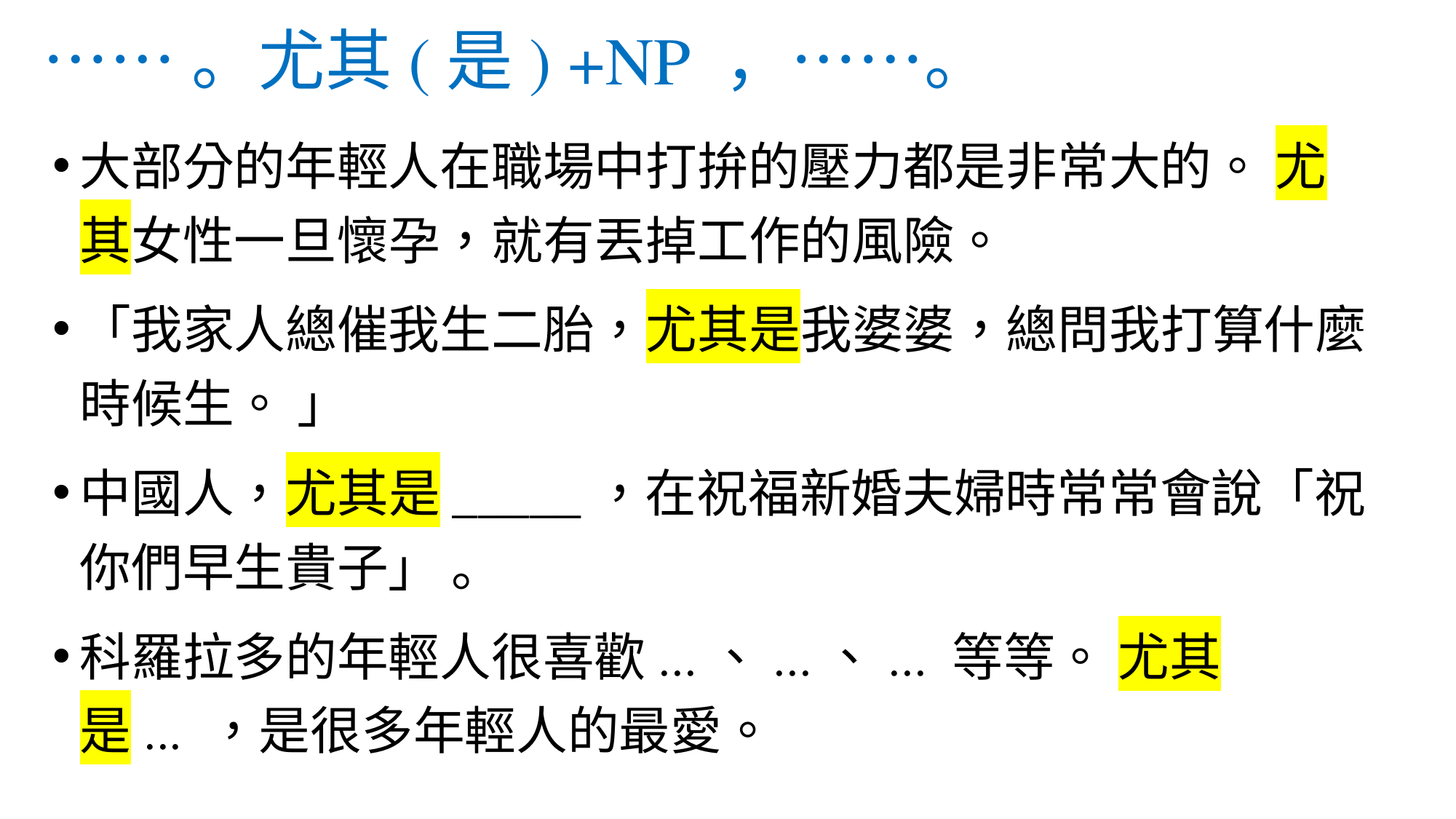

# ……。尤其(是) +NP ，……。
大部分的年輕人在職場中打拚的壓力都是非常大的。 尤其女性一旦懷孕，就有丟掉工作的風險。
「我家人總催我生二胎，尤其是我婆婆，總問我打算什麼時候生。 」
中國人，尤其是_____，在祝福新婚夫婦時常常會說「祝你們早生貴子」 。
科羅拉多的年輕人很喜歡...、...、... 等等。 尤其是... ，是很多年輕人的最愛。